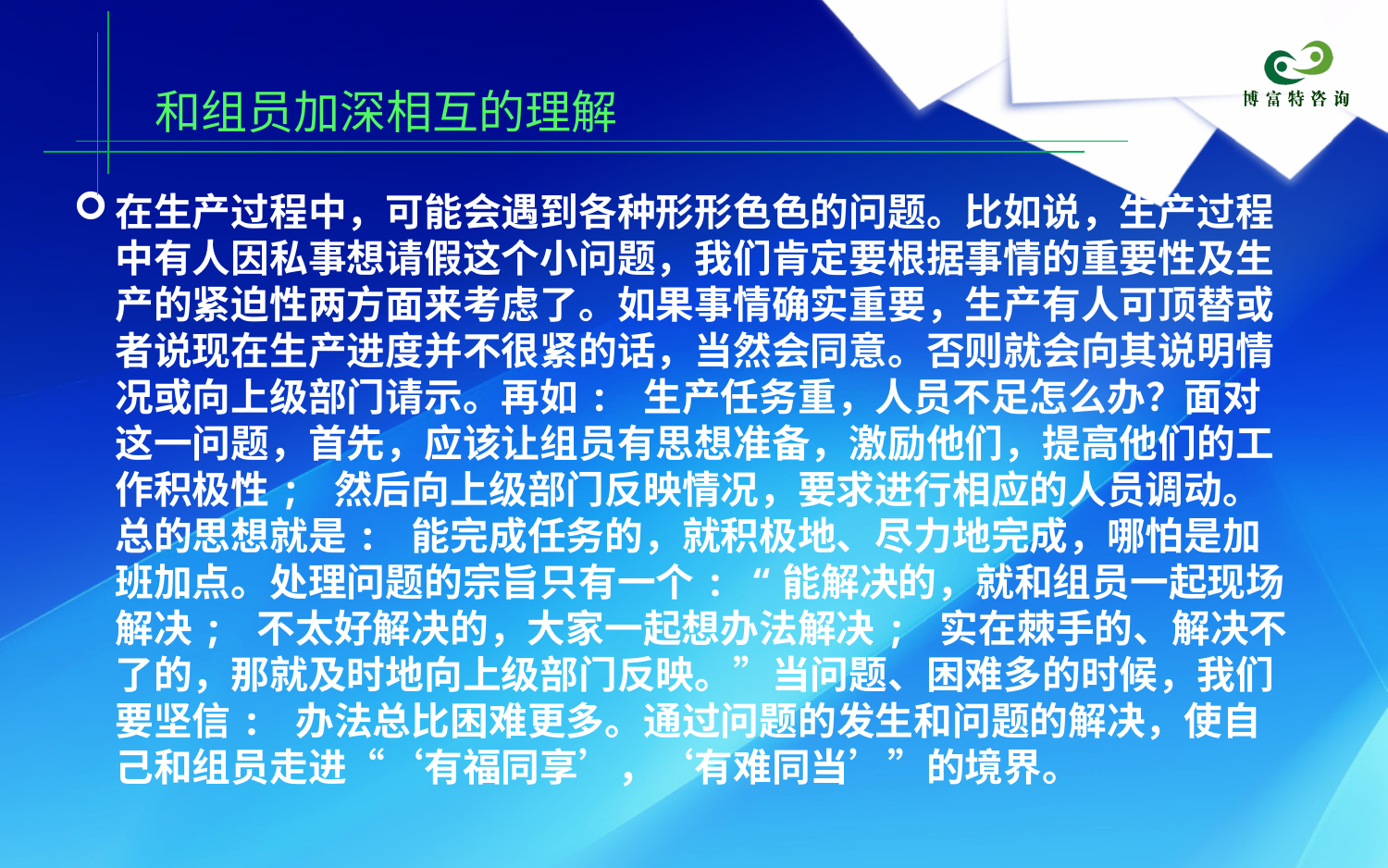

和组员加深相互的理解
在生产过程中，可能会遇到各种形形色色的问题。比如说，生产过程中有人因私事想请假这个小问题，我们肯定要根据事情的重要性及生产的紧迫性两方面来考虑了。如果事情确实重要，生产有人可顶替或者说现在生产进度并不很紧的话，当然会同意。否则就会向其说明情况或向上级部门请示。再如: 生产任务重，人员不足怎么办？面对这一问题，首先，应该让组员有思想准备，激励他们，提高他们的工作积极性; 然后向上级部门反映情况，要求进行相应的人员调动。总的思想就是: 能完成任务的，就积极地、尽力地完成，哪怕是加班加点。处理问题的宗旨只有一个: “能解决的，就和组员一起现场解决; 不太好解决的，大家一起想办法解决; 实在棘手的、解决不了的，那就及时地向上级部门反映。”当问题、困难多的时候，我们要坚信: 办法总比困难更多。通过问题的发生和问题的解决，使自己和组员走进“‘有福同享’，‘有难同当’”的境界。